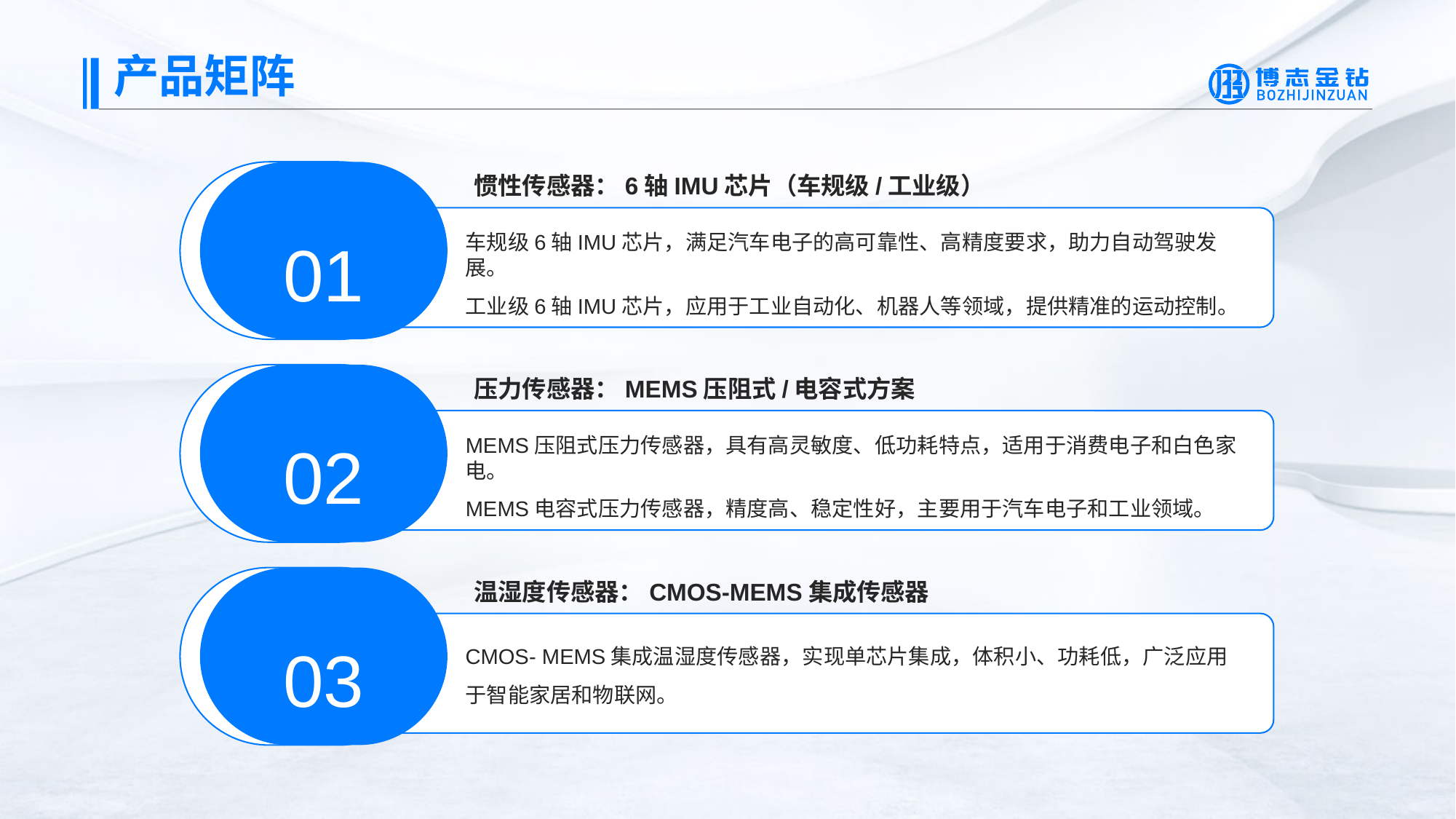

产品矩阵

惯性传感器：6轴IMU芯片（车规级/工业级）

01

车规级6轴IMU芯片，满足汽车电子的高可靠性、高精度要求，助力自动驾驶发展。
工业级6轴IMU芯片，应用于工业自动化、机器人等领域，提供精准的运动控制。
压力传感器：MEMS压阻式/电容式方案

02

MEMS压阻式压力传感器，具有高灵敏度、低功耗特点，适用于消费电子和白色家电。
MEMS电容式压力传感器，精度高、稳定性好，主要用于汽车电子和工业领域。
温湿度传感器：CMOS-MEMS集成传感器

03

CMOS- MEMS集成温湿度传感器，实现单芯片集成，体积小、功耗低，广泛应用于智能家居和物联网。